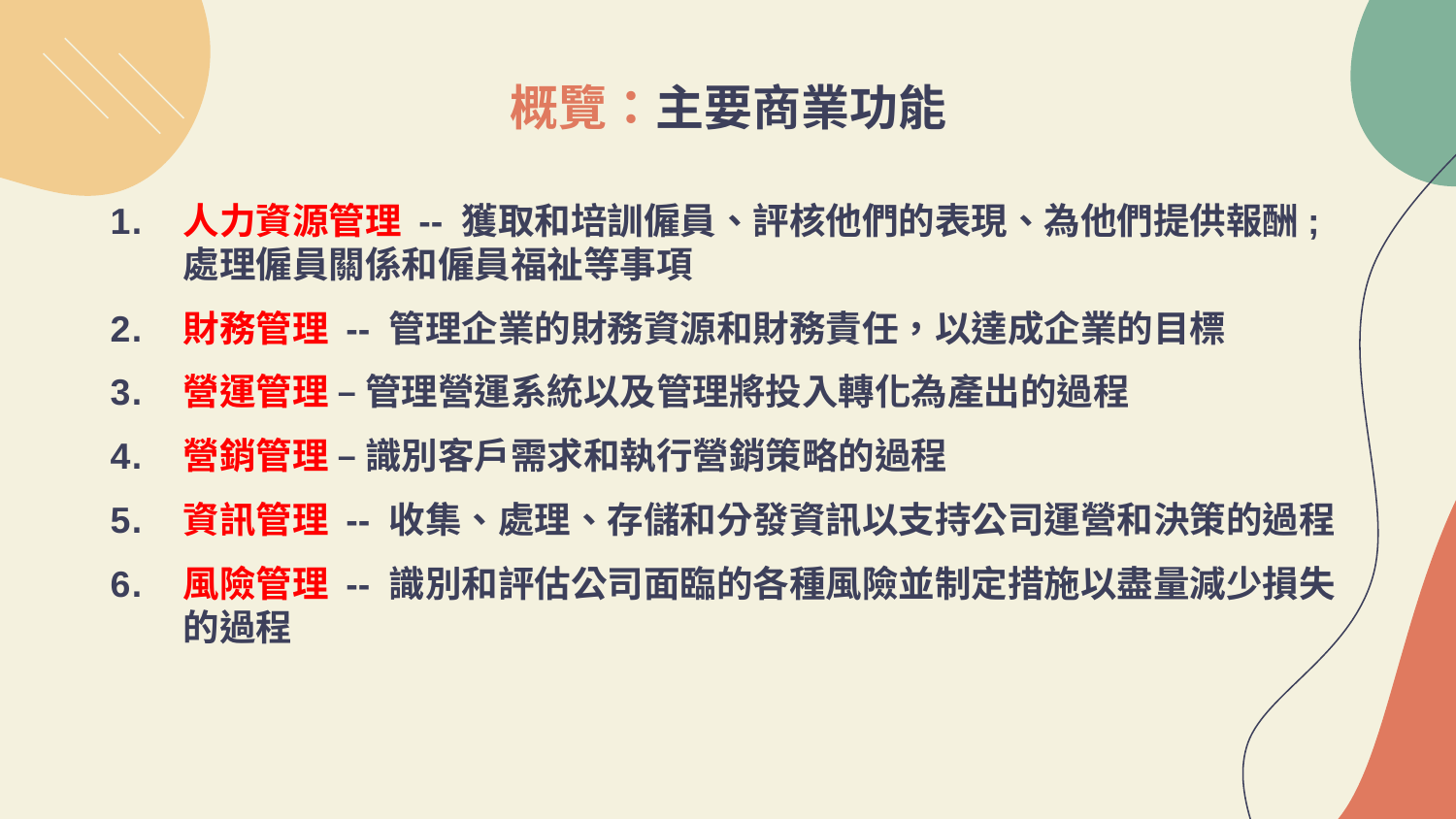

# 概覽：主要商業功能
人力資源管理 -- 獲取和培訓僱員、評核他們的表現、為他們提供報酬; 處理僱員關係和僱員福祉等事項
財務管理 -- 管理企業的財務資源和財務責任，以達成企業的目標
營運管理 – 管理營運系統以及管理將投入轉化為產出的過程
營銷管理 – 識別客戶需求和執行營銷策略的過程
資訊管理 -- 收集、處理、存儲和分發資訊以支持公司運營和決策的過程
風險管理 -- 識別和評估公司面臨的各種風險並制定措施以盡量減少損失的過程